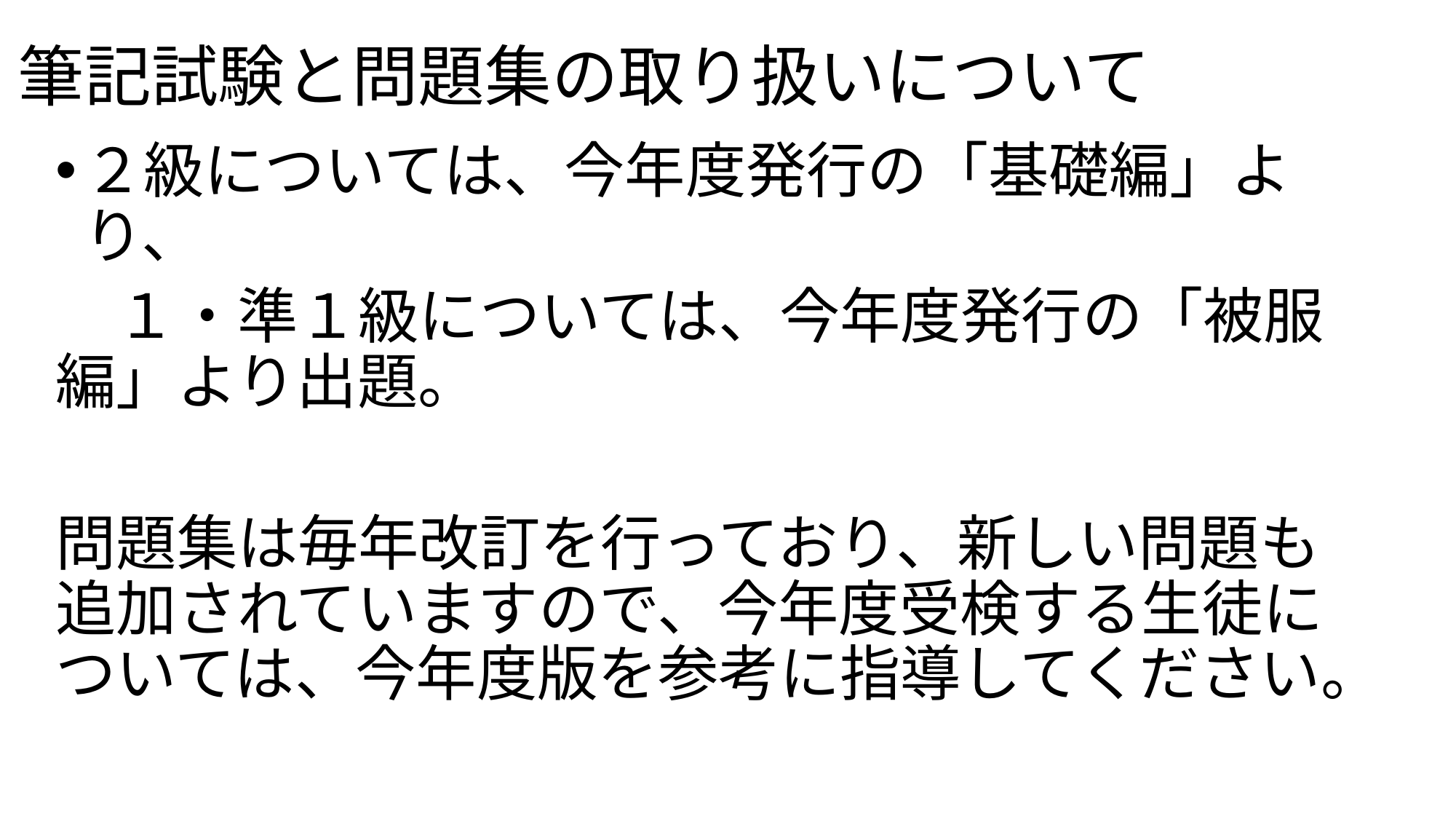

# 筆記試験と問題集の取り扱いについて
２級については、今年度発行の「基礎編」より、
　１・準１級については、今年度発行の「被服編」より出題。

問題集は毎年改訂を行っており、新しい問題も追加されていますので、今年度受検する生徒については、今年度版を参考に指導してください。